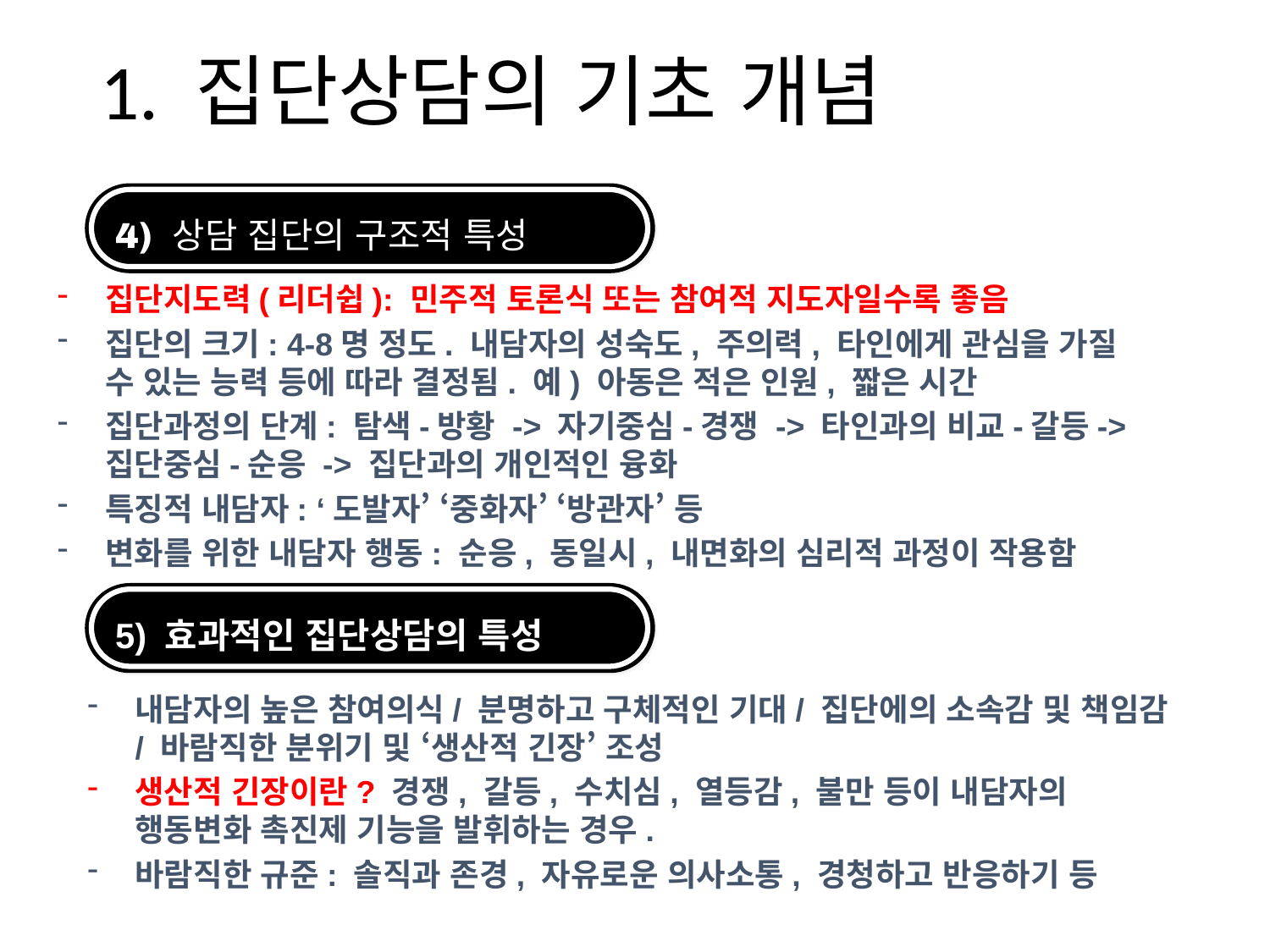

1. 집단상담의 기초 개념

4) 상담 집단의 구조적 특성

집단지도력(리더쉽): 민주적 토론식 또는 참여적 지도자일수록 좋음
집단의 크기: 4-8명 정도. 내담자의 성숙도, 주의력, 타인에게 관심을 가질 수 있는 능력 등에 따라 결정됨. 예) 아동은 적은 인원, 짧은 시간
집단과정의 단계: 탐색-방황 -> 자기중심-경쟁 -> 타인과의 비교-갈등-> 집단중심-순응 -> 집단과의 개인적인 융화
특징적 내담자: ‘도발자’ ‘중화자’ ‘방관자’ 등
변화를 위한 내담자 행동: 순응, 동일시, 내면화의 심리적 과정이 작용함

5) 효과적인 집단상담의 특성
내담자의 높은 참여의식/ 분명하고 구체적인 기대/ 집단에의 소속감 및 책임감/ 바람직한 분위기 및 ‘생산적 긴장’ 조성
생산적 긴장이란? 경쟁, 갈등, 수치심, 열등감, 불만 등이 내담자의 행동변화 촉진제 기능을 발휘하는 경우.
바람직한 규준: 솔직과 존경, 자유로운 의사소통, 경청하고 반응하기 등